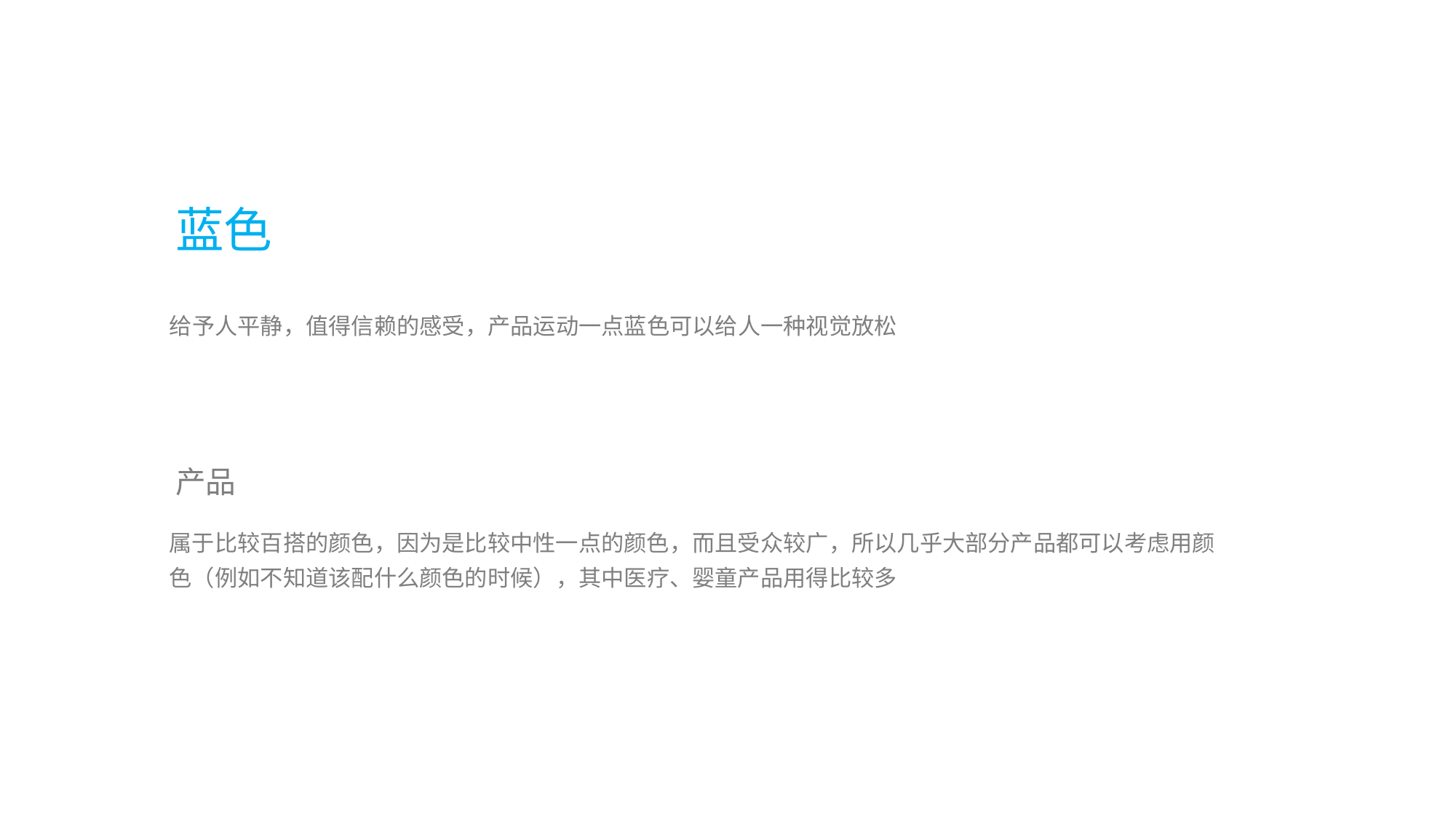

蓝色
给予人平静，值得信赖的感受，产品运动一点蓝色可以给人一种视觉放松
产品
属于比较百搭的颜色，因为是比较中性一点的颜色，而且受众较广，所以几乎大部分产品都可以考虑用颜色（例如不知道该配什么颜色的时候），其中医疗、婴童产品用得比较多